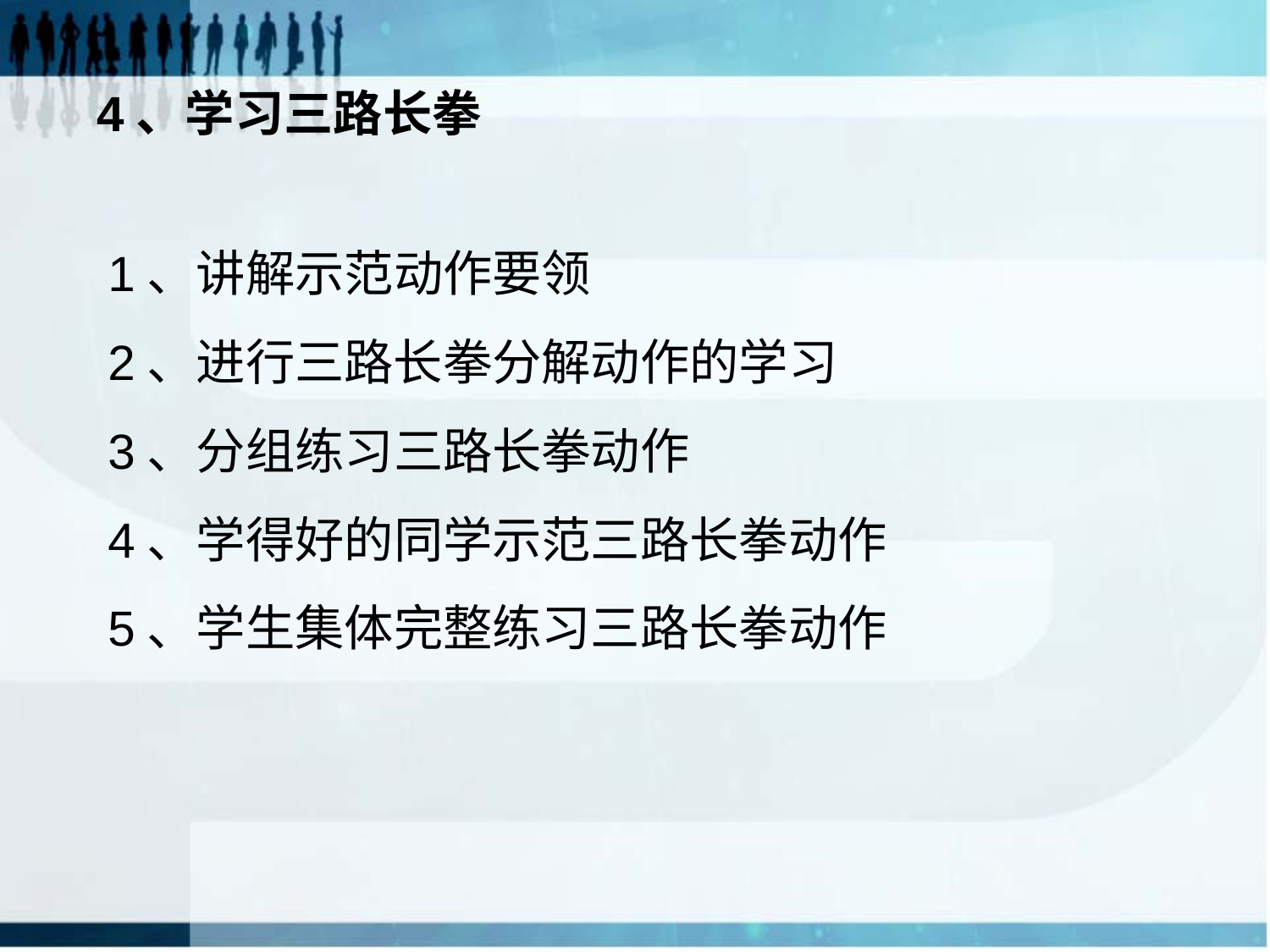

4、学习三路长拳
1、讲解示范动作要领
2、进行三路长拳分解动作的学习
3、分组练习三路长拳动作
4、学得好的同学示范三路长拳动作
5、学生集体完整练习三路长拳动作